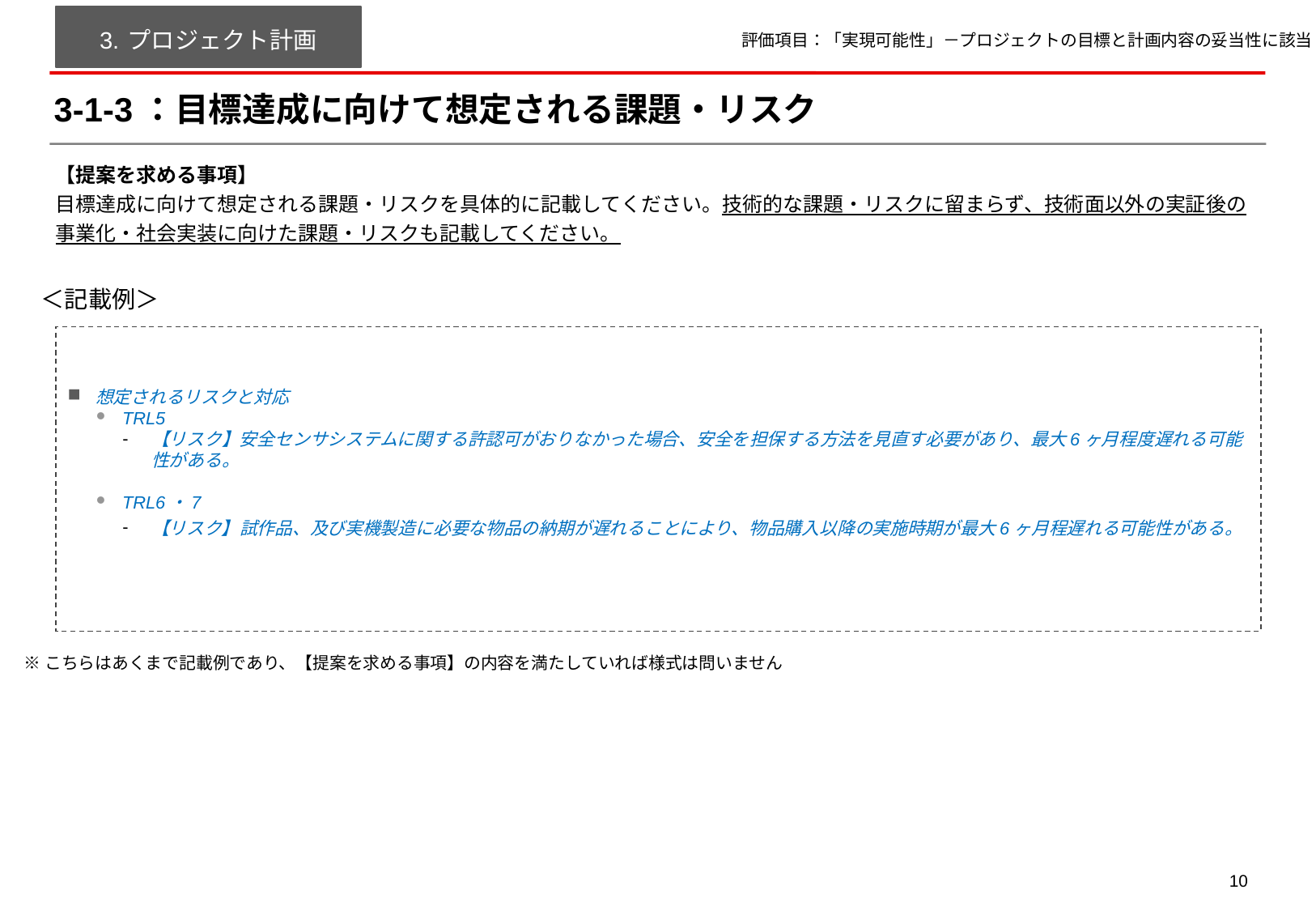

プロジェクト計画
評価項目：「実現可能性」－プロジェクトの目標と計画内容の妥当性に該当
# 3-1-3：目標達成に向けて想定される課題・リスク
【提案を求める事項】
目標達成に向けて想定される課題・リスクを具体的に記載してください。技術的な課題・リスクに留まらず、技術面以外の実証後の事業化・社会実装に向けた課題・リスクも記載してください。
＜記載例＞
想定されるリスクと対応
TRL5
【リスク】安全センサシステムに関する許認可がおりなかった場合、安全を担保する方法を見直す必要があり、最大6ヶ月程度遅れる可能性がある。

TRL6・7
【リスク】試作品、及び実機製造に必要な物品の納期が遅れることにより、物品購入以降の実施時期が最大6ヶ月程遅れる可能性がある。

※こちらはあくまで記載例であり、【提案を求める事項】の内容を満たしていれば様式は問いません